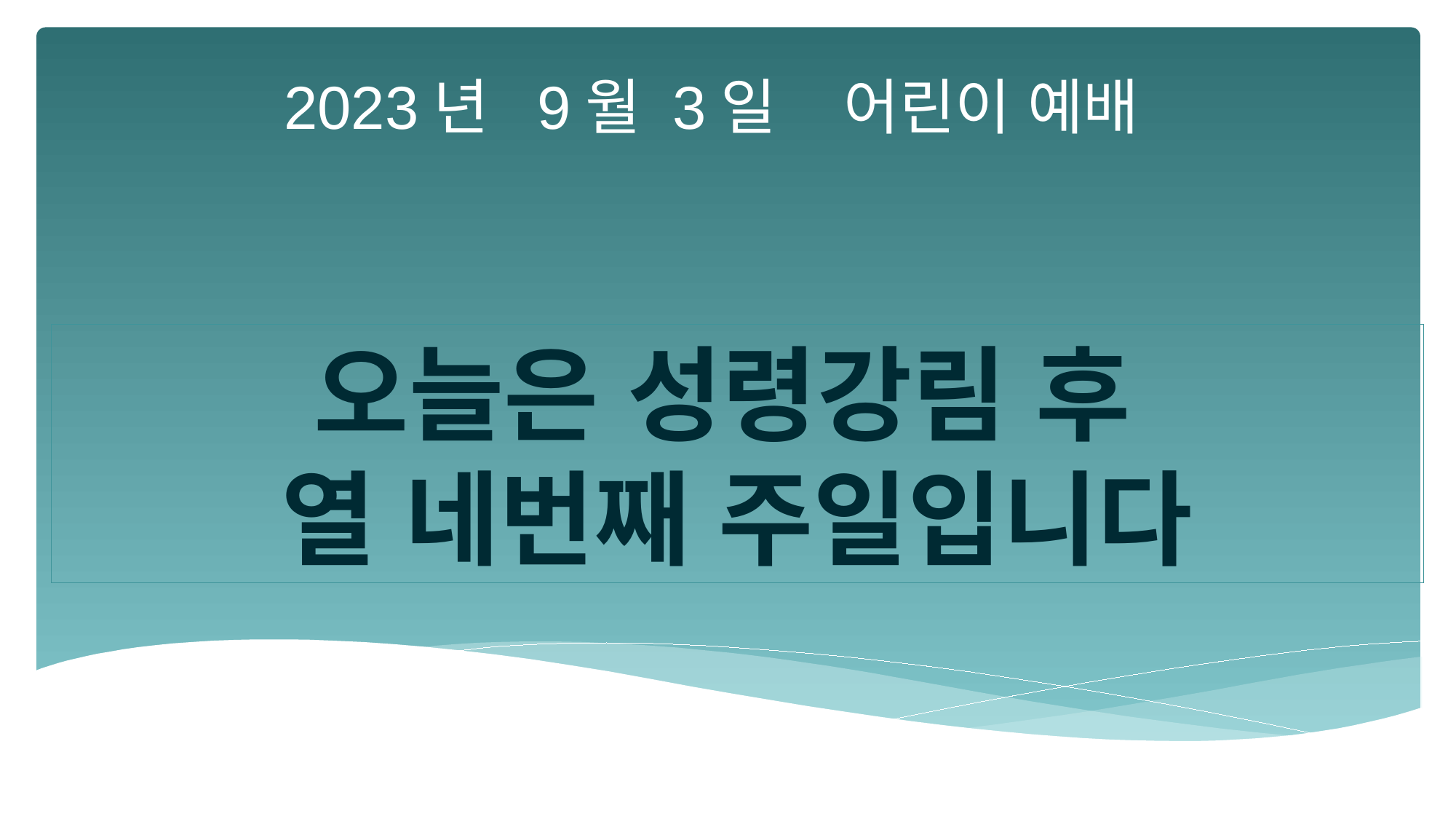

2023년  9월 3일    어린이 예배
오늘은 성령강림 후
열 네번째 주일입니다